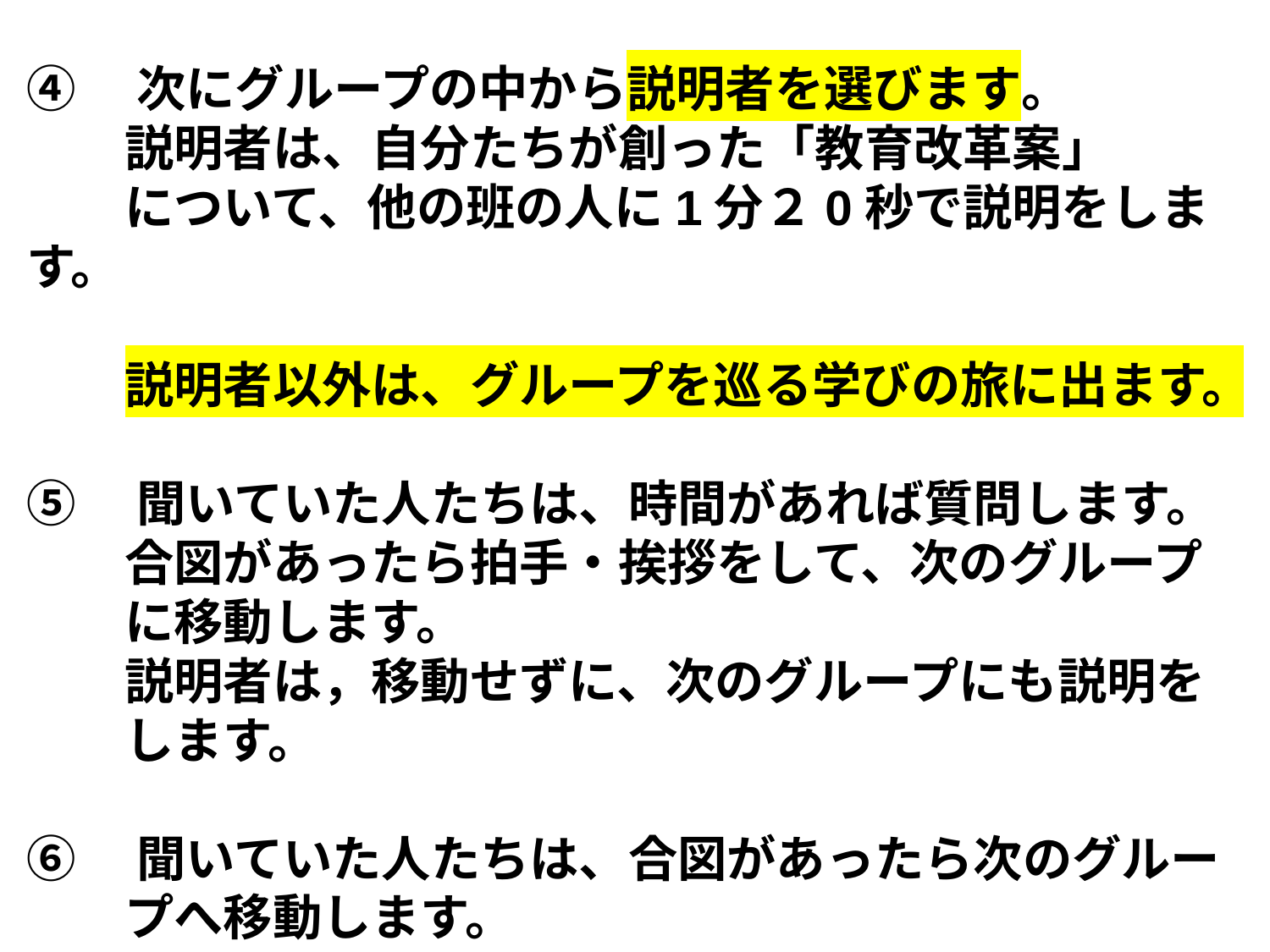

④　次にグループの中から説明者を選びます。
　　説明者は、自分たちが創った「教育改革案」
　　について、他の班の人に1分２0秒で説明をします。

　　説明者以外は、グループを巡る学びの旅に出ます。

⑤　聞いていた人たちは、時間があれば質問します。
　　合図があったら拍手・挨拶をして、次のグループ
　　に移動します。
　　説明者は，移動せずに、次のグループにも説明を
　　します。

⑥　聞いていた人たちは、合図があったら次のグルー
　　プへ移動します。